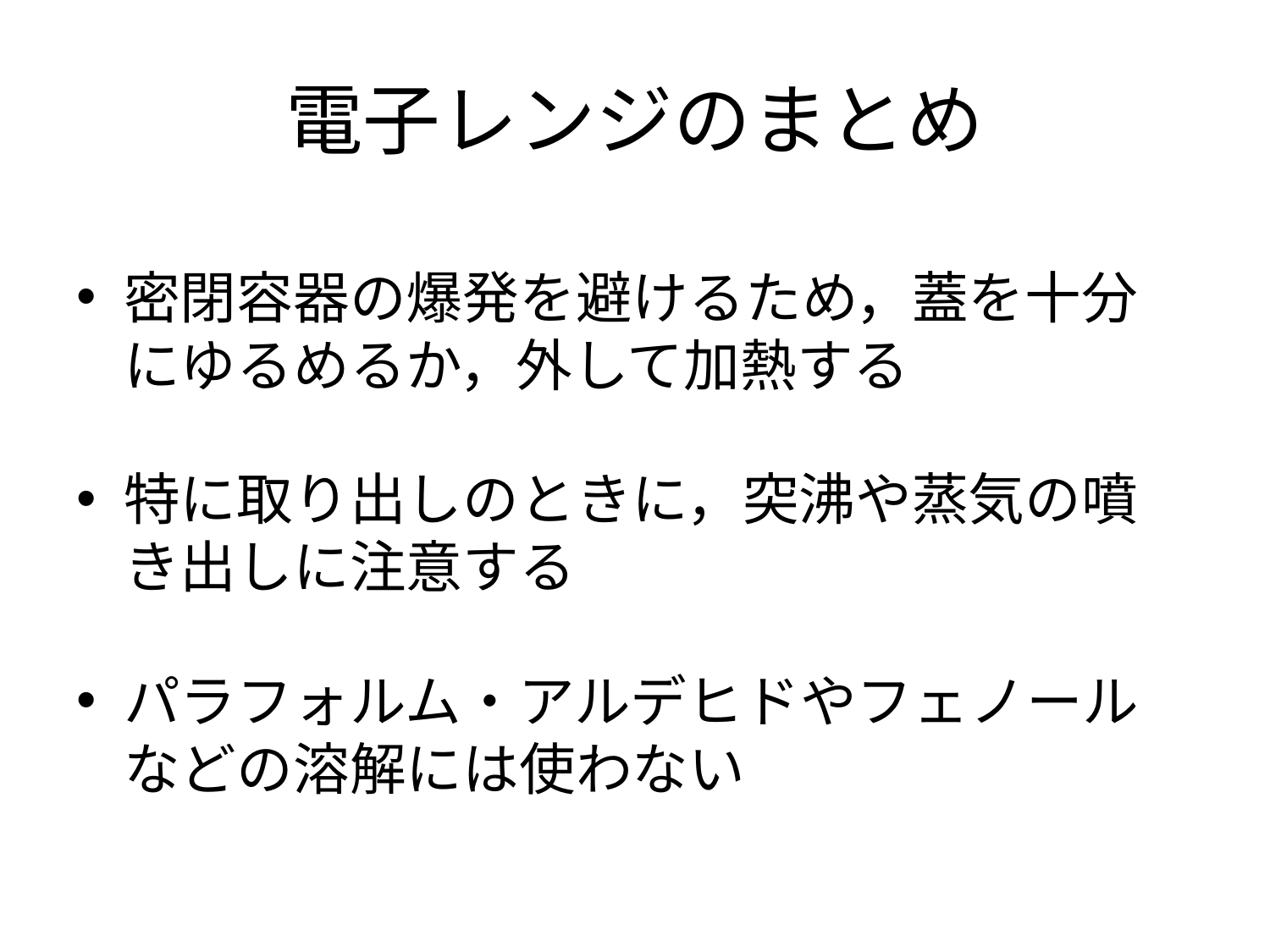

# 電子レンジのまとめ
密閉容器の爆発を避けるため，蓋を十分にゆるめるか，外して加熱する
特に取り出しのときに，突沸や蒸気の噴き出しに注意する
パラフォルム・アルデヒドやフェノールなどの溶解には使わない